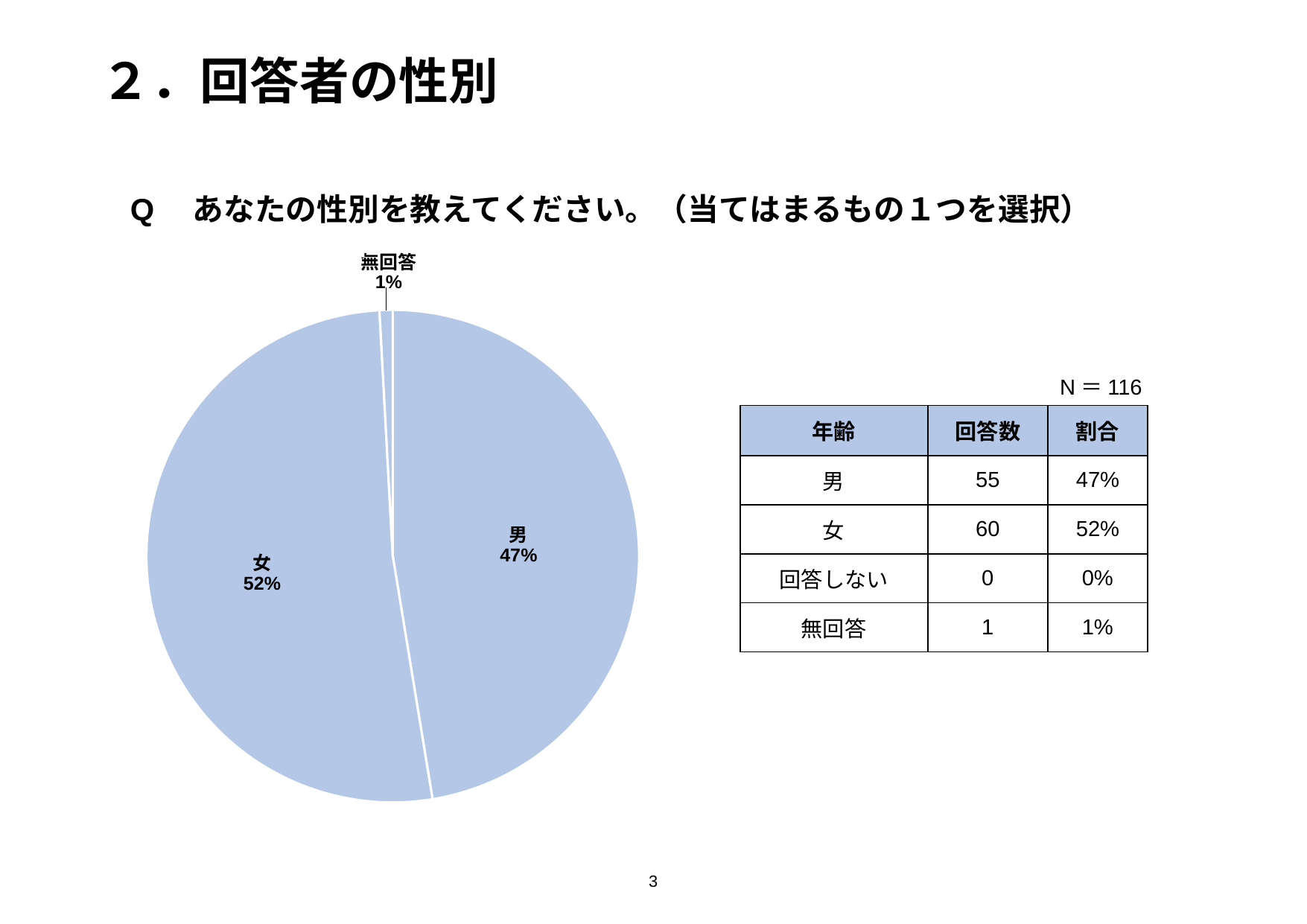

# ２．回答者の性別
Q　あなたの性別を教えてください。（当てはまるもの１つを選択）

### Chart:

| Category |  |
|---|---|
| 男 | 55.0 |
| 女 | 60.0 |
| 回答しない | 0.0 |
| 無回答 | 1.0 |
N＝116
| 年齢 | 回答数 | 割合 |
| --- | --- | --- |
| 男 | 55 | 47% |
| 女 | 60 | 52% |
| 回答しない | 0 | 0% |
| 無回答 | 1 | 1% |
3